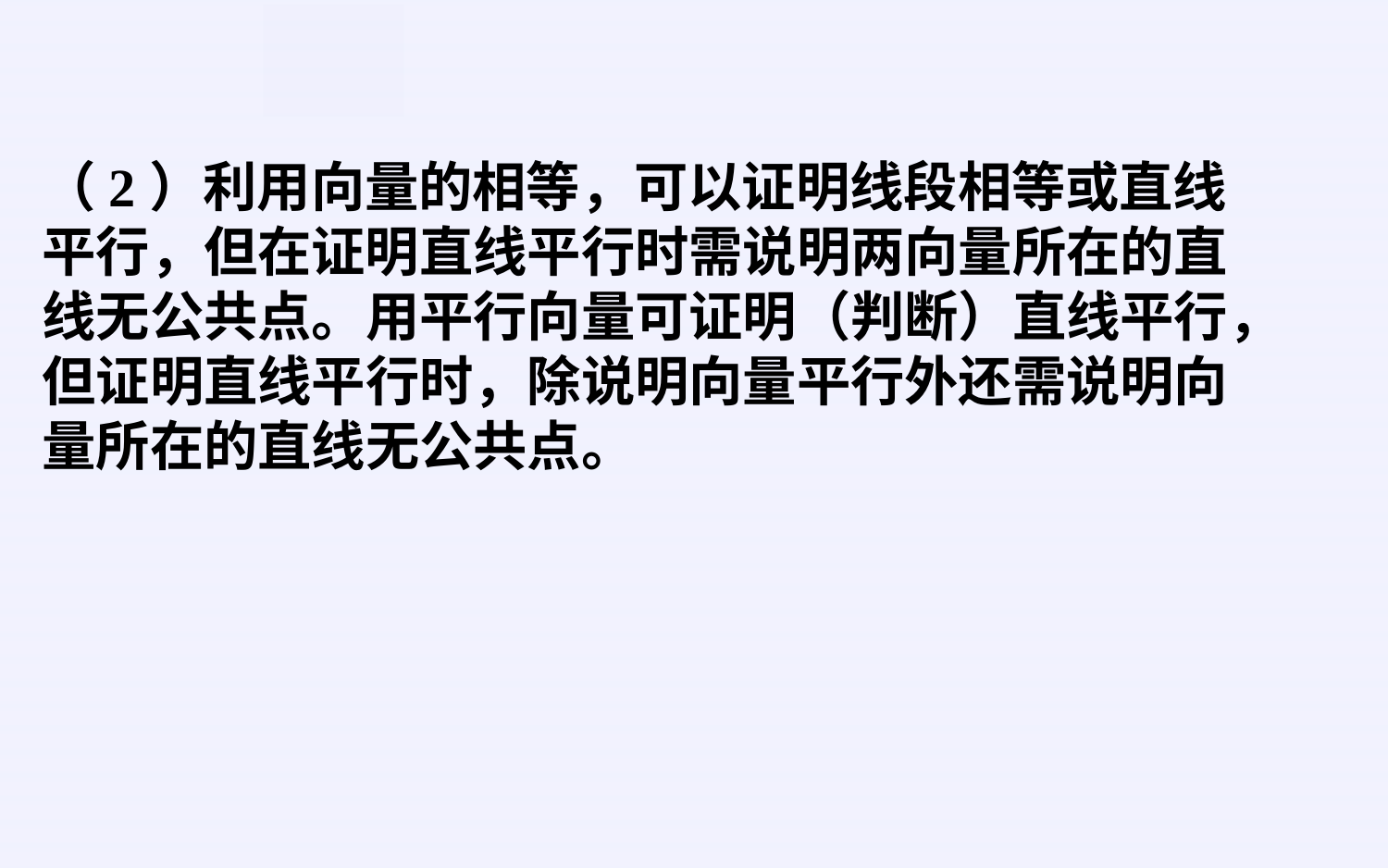

（2）利用向量的相等，可以证明线段相等或直线平行，但在证明直线平行时需说明两向量所在的直线无公共点。用平行向量可证明（判断）直线平行，但证明直线平行时，除说明向量平行外还需说明向量所在的直线无公共点。